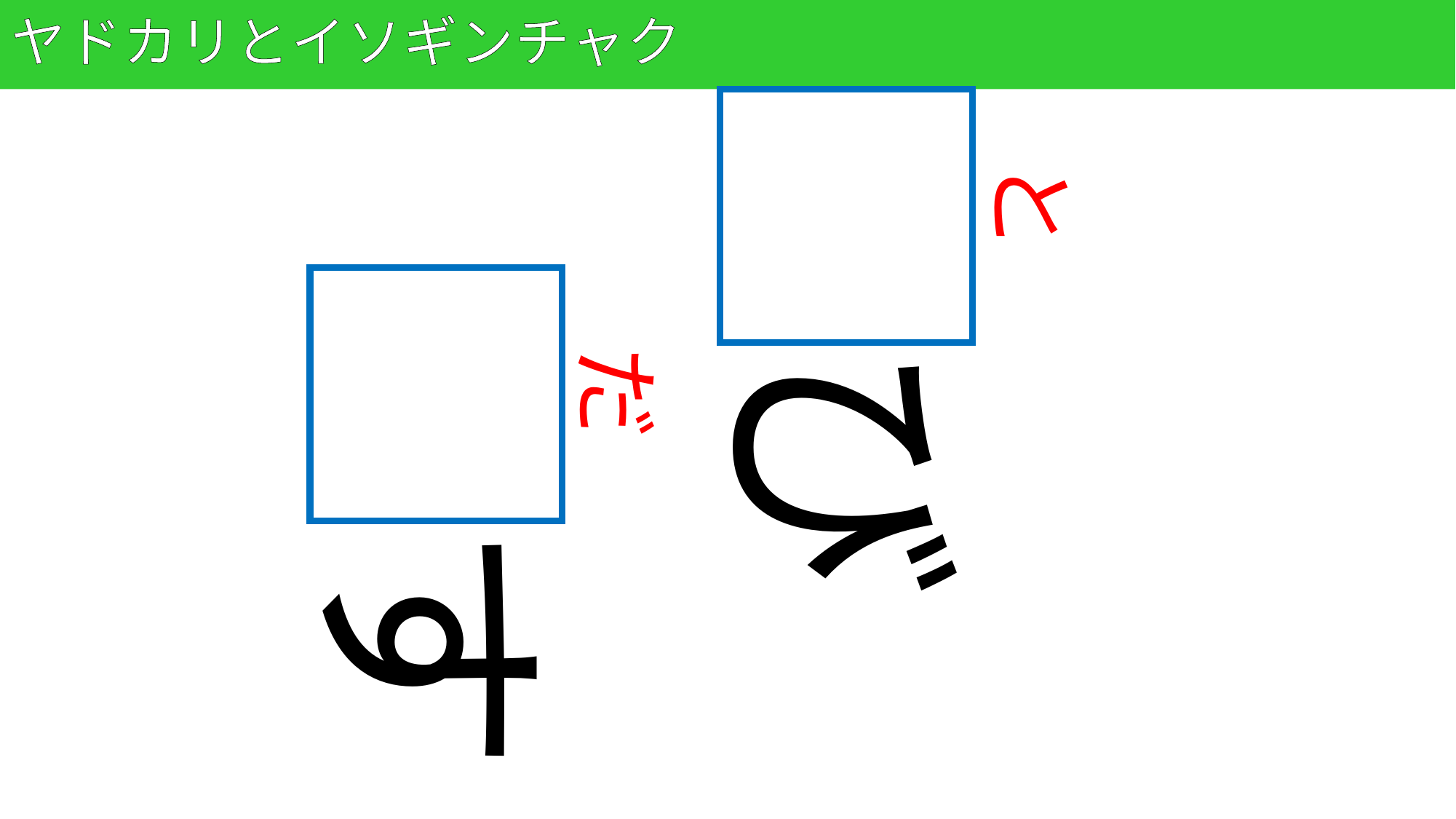

# ヤドカリとイソギンチャク
38
飛び

と
出す

だ